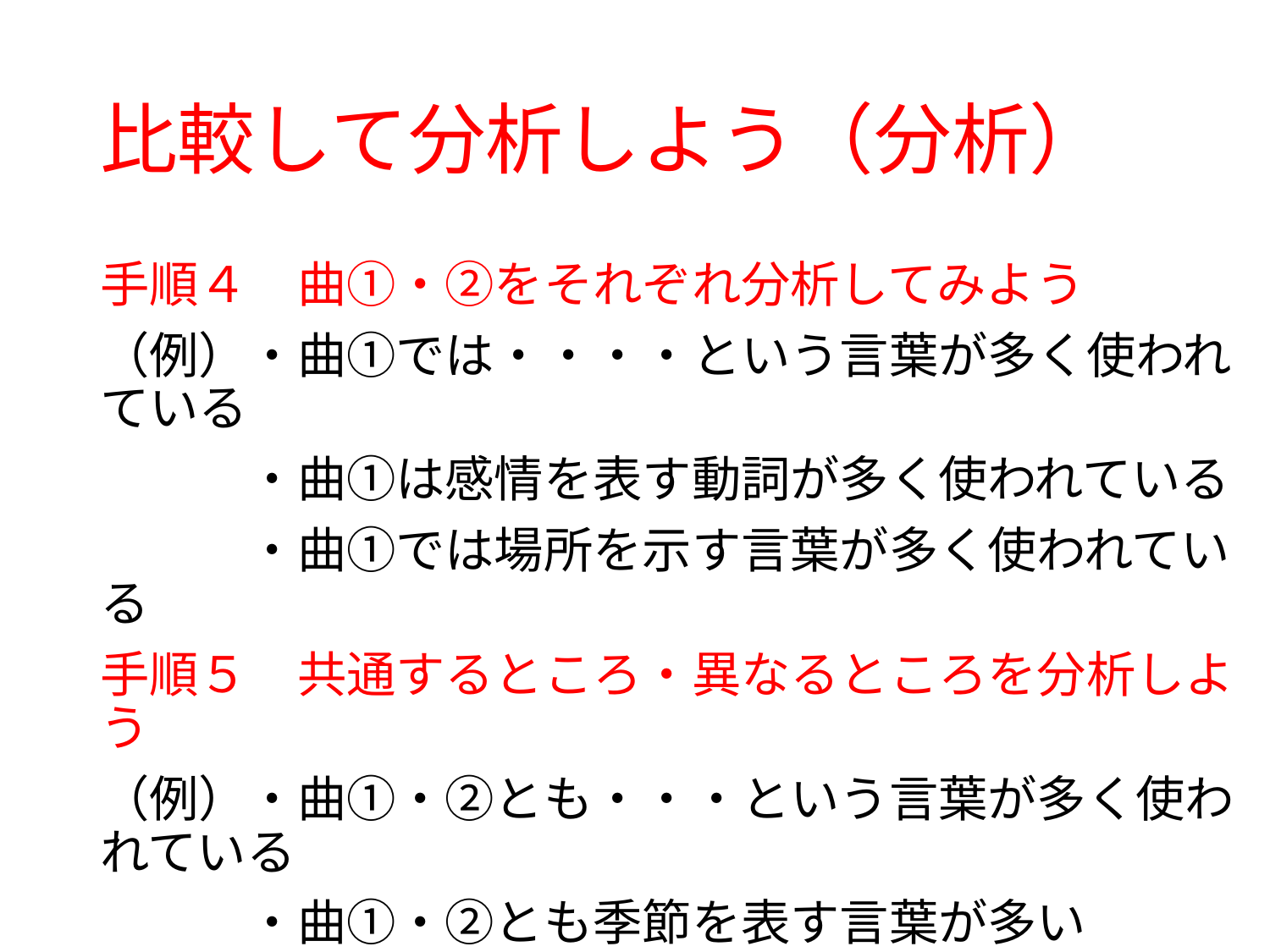

# 比較して分析しよう（分析）
手順４　曲①・②をそれぞれ分析してみよう
（例）・曲①では・・・・という言葉が多く使われている
　　　・曲①は感情を表す動詞が多く使われている
　　　・曲①では場所を示す言葉が多く使われている
手順５　共通するところ・異なるところを分析しよう
（例）・曲①・②とも・・・という言葉が多く使われている
　　　・曲①・②とも季節を表す言葉が多い
　　　・曲①には・・・が多いが、曲②には・・・が少ない
　　　・曲②には・・・が多いが、曲①には・・・が少ない